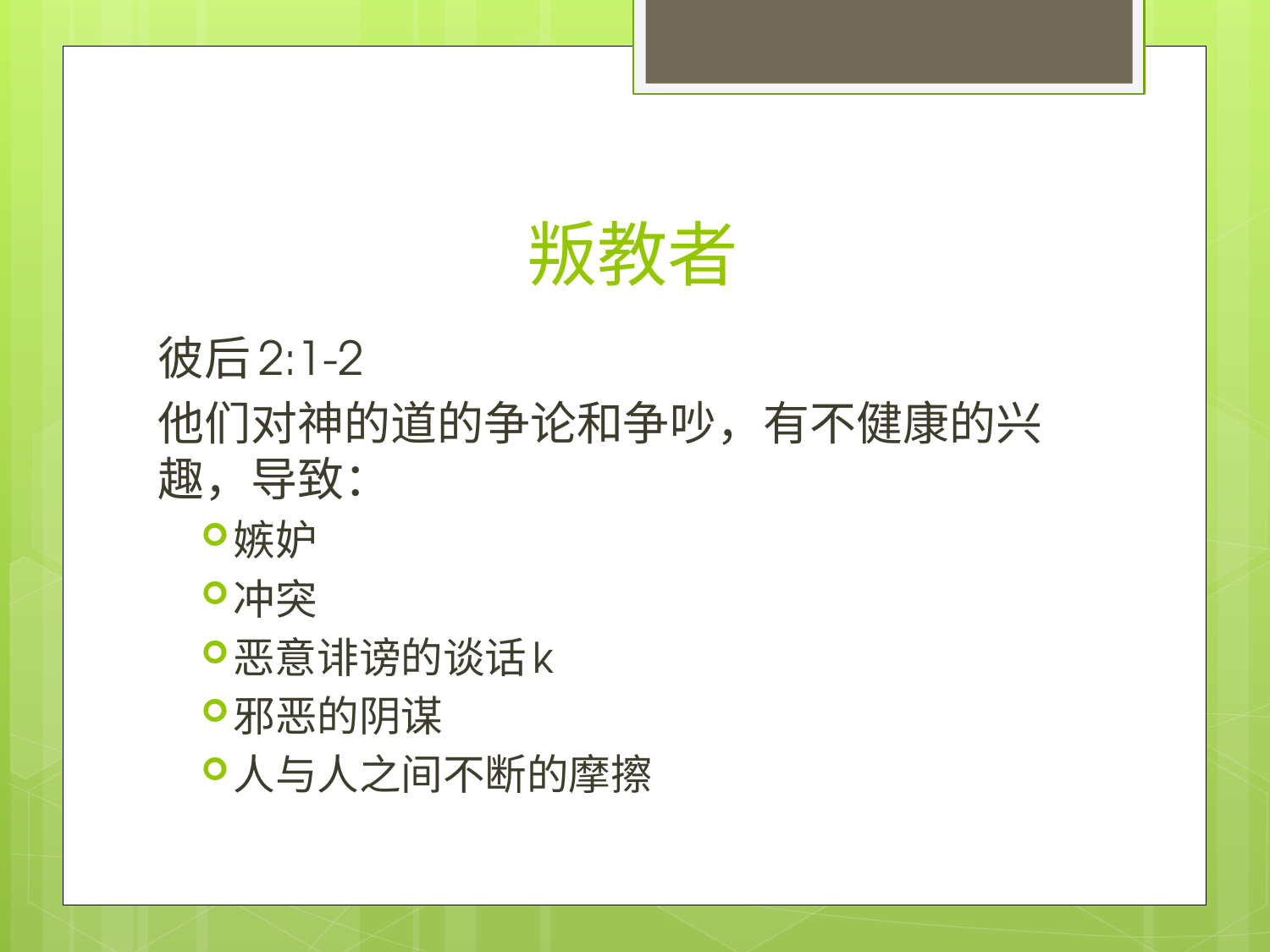

# 叛教者
彼后2:1-2
他们对神的道的争论和争吵，有不健康的兴趣，导致：
嫉妒
冲突
恶意诽谤的谈话k
邪恶的阴谋
人与人之间不断的摩擦